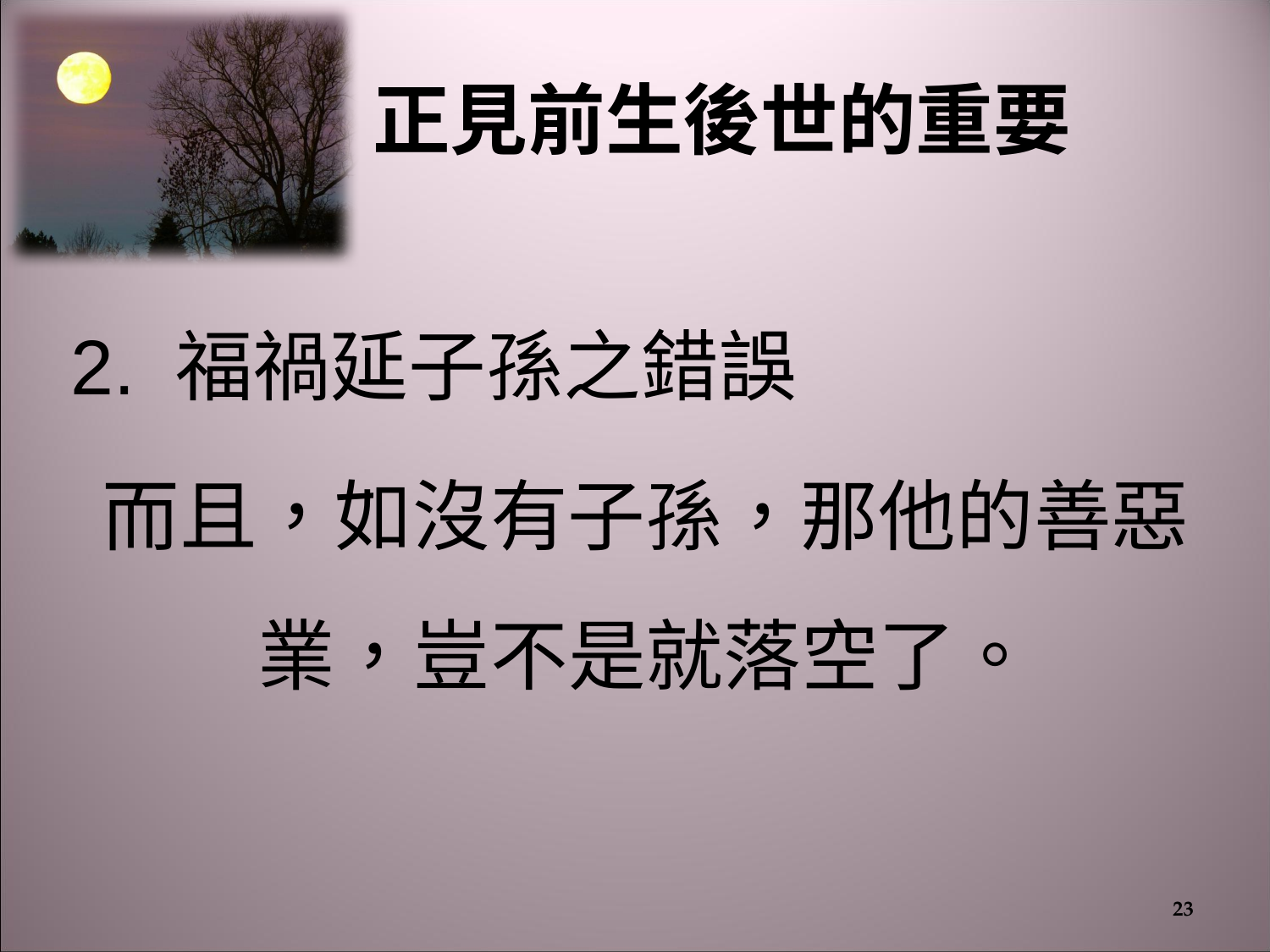

# 正見前生後世的重要
2. 福禍延子孫之錯誤
而且，如沒有子孫，那他的善惡業，豈不是就落空了。
23